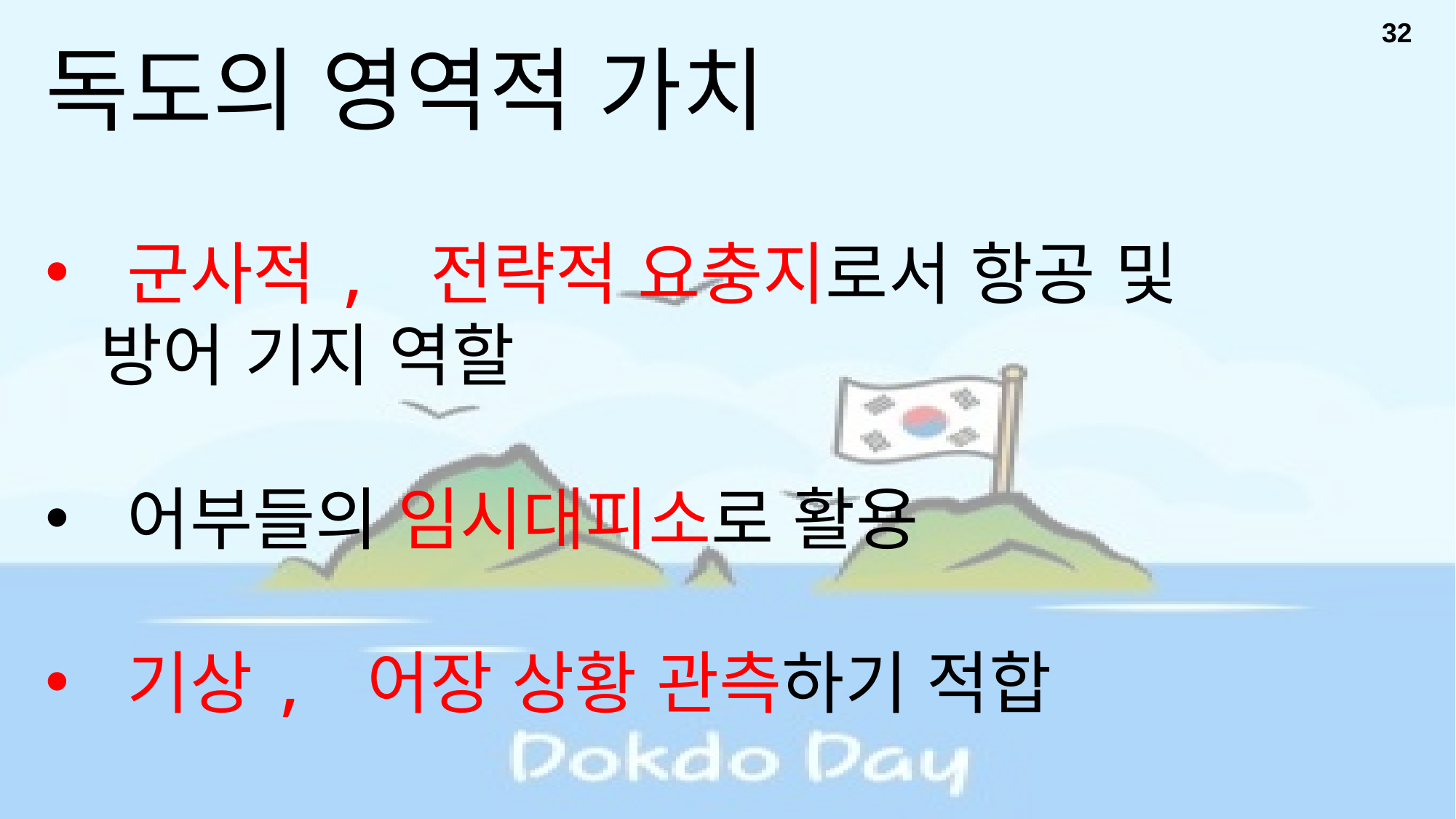

32

독도의 영역적 가치
군사적, 전략적 요충지로서 항공 및
  방어 기지 역할

어부들의 임시대피소로 활용

기상, 어장 상황 관측하기 적합